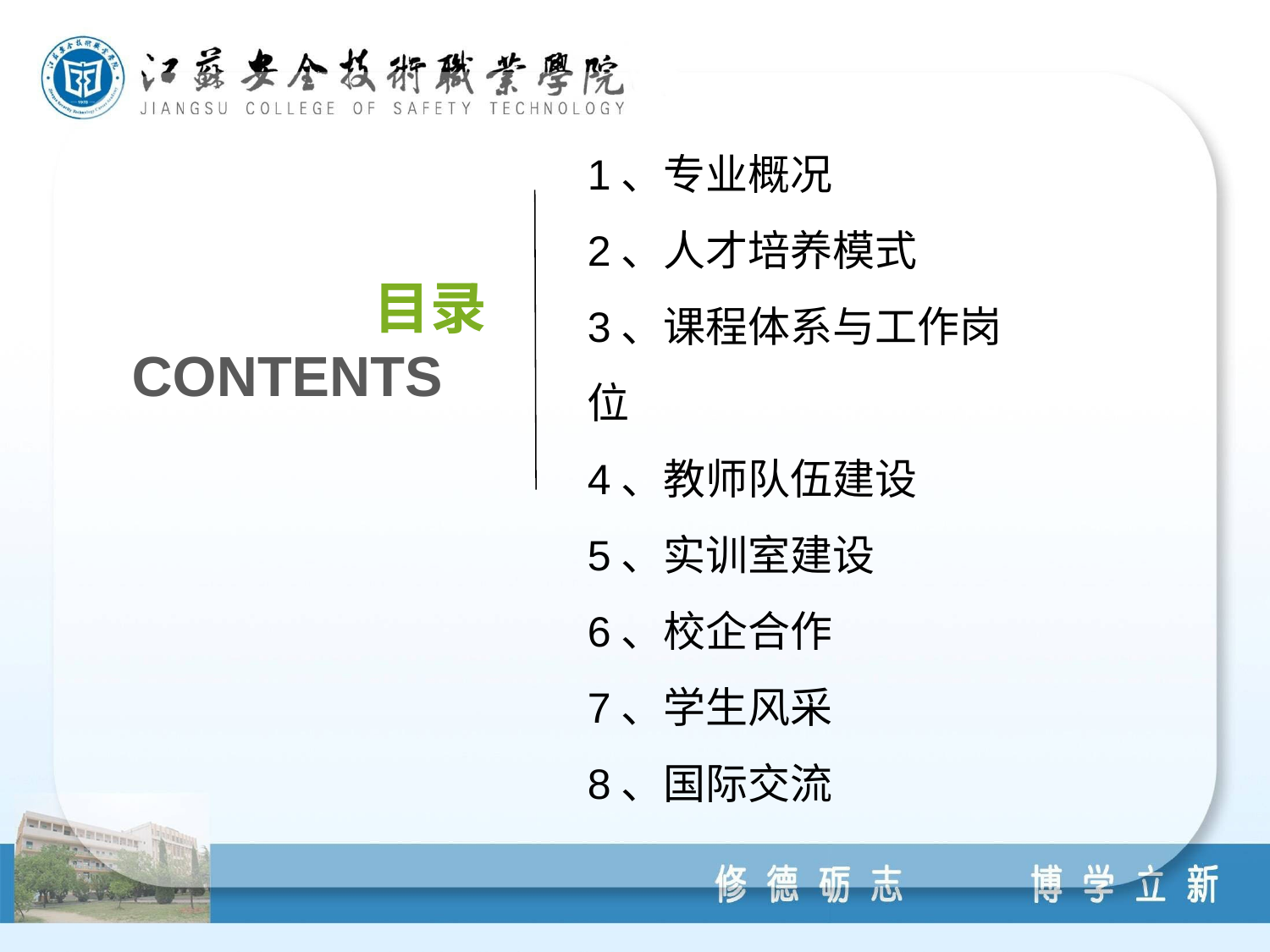

1、专业概况
2、人才培养模式
3、课程体系与工作岗位
4、教师队伍建设
5、实训室建设
6、校企合作
7、学生风采
8、国际交流

目录
CONTENTS